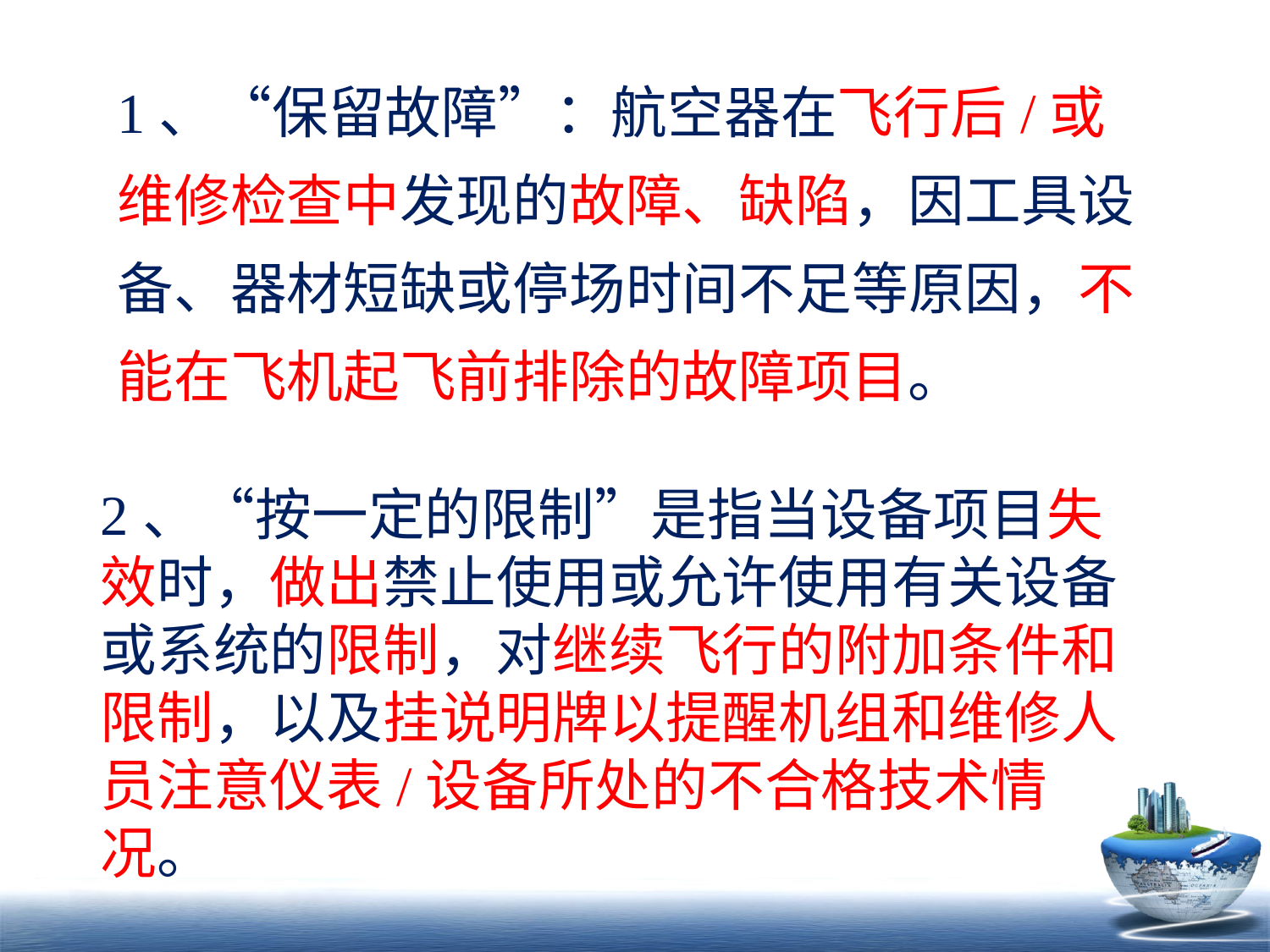

1、“保留故障”：航空器在飞行后/或维修检查中发现的故障、缺陷，因工具设备、器材短缺或停场时间不足等原因，不能在飞机起飞前排除的故障项目。
2、“按一定的限制”是指当设备项目失效时，做出禁止使用或允许使用有关设备或系统的限制，对继续飞行的附加条件和限制，以及挂说明牌以提醒机组和维修人员注意仪表/设备所处的不合格技术情况。